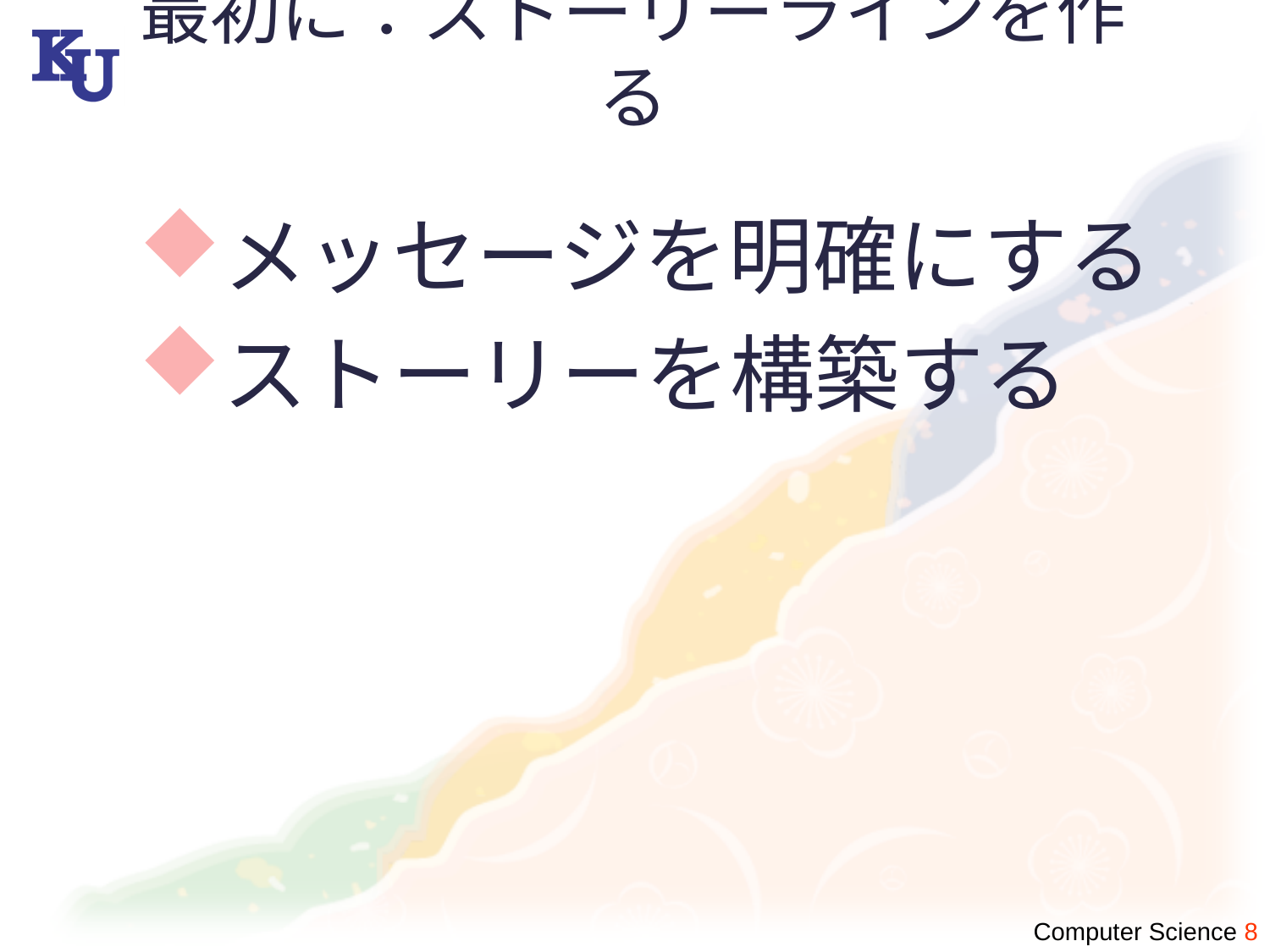

# 最初に：ストーリーラインを作る
メッセージを明確にする
ストーリーを構築する